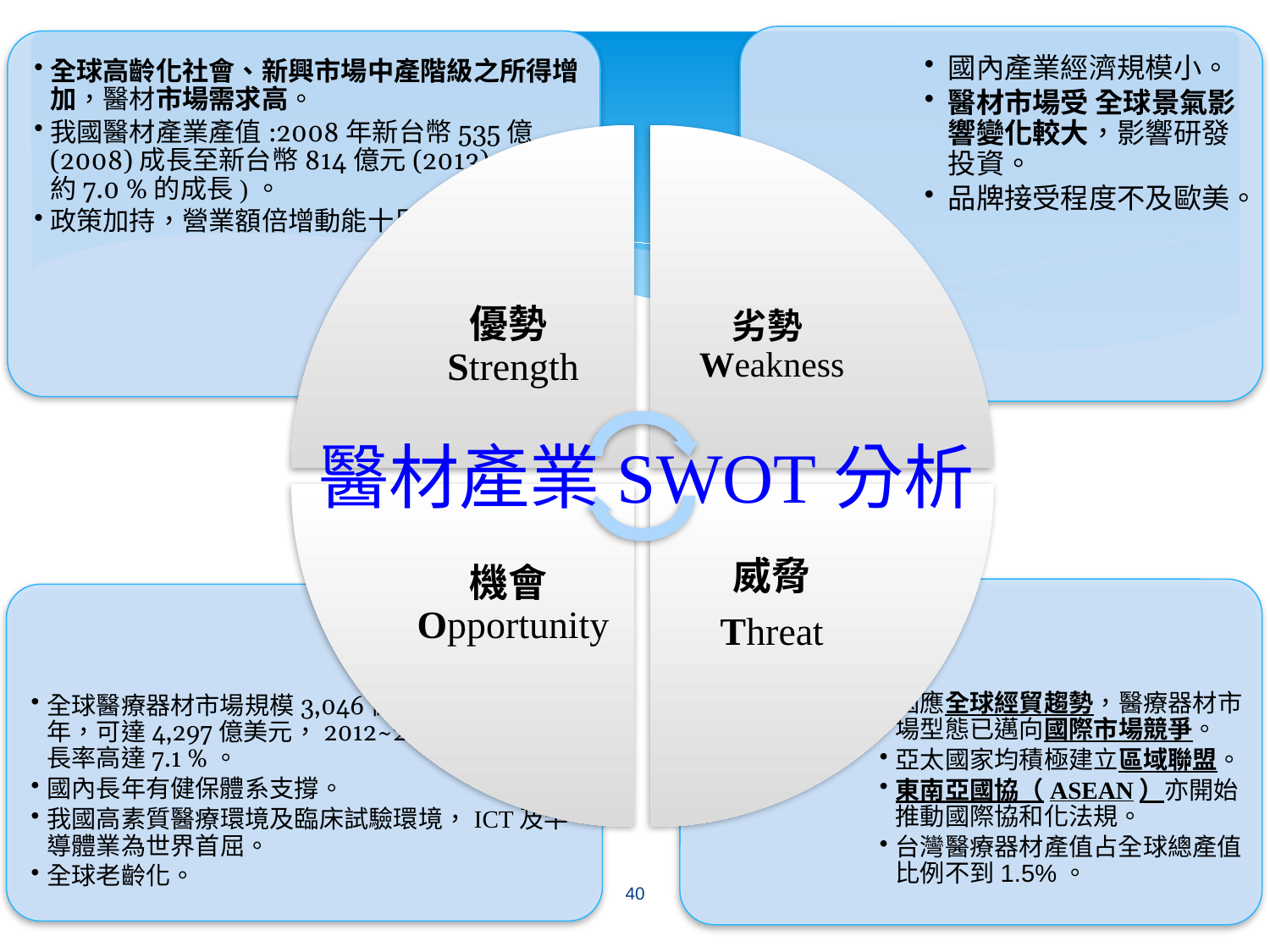

因應全球經貿趨勢，醫療器材市場型態已邁向國際市場競爭。
亞太國家均積極建立區域聯盟。
東南亞國協（ASEAN）亦開始推動國際協和化法規。
台灣醫療器材產值占全球總產值比例不到1.5%。
全球醫療器材市場規模3,046億美元，預期2017年，可達4,297億美元，2012~2017年之複合成長率高達7.1 %。
國內長年有健保體系支撐。
我國高素質醫療環境及臨床試驗環境，ICT及半導體業為世界首屈。
全球老齡化。
國內產業經濟規模小。
醫材市場受 全球景氣影響變化較大，影響研發投資。
品牌接受程度不及歐美。
全球高齡化社會、新興市場中產階級之所得增加，醫材市場需求高。
我國醫材產業產值:2008年新台幣535億(2008)成長至新台幣814億元(2013)，每年約7.0 %的成長)。
政策加持，營業額倍增動能十足。
優勢Strength
劣勢Weakness
威脅
Threat
機會Opportunity
醫材產業SWOT分析
40